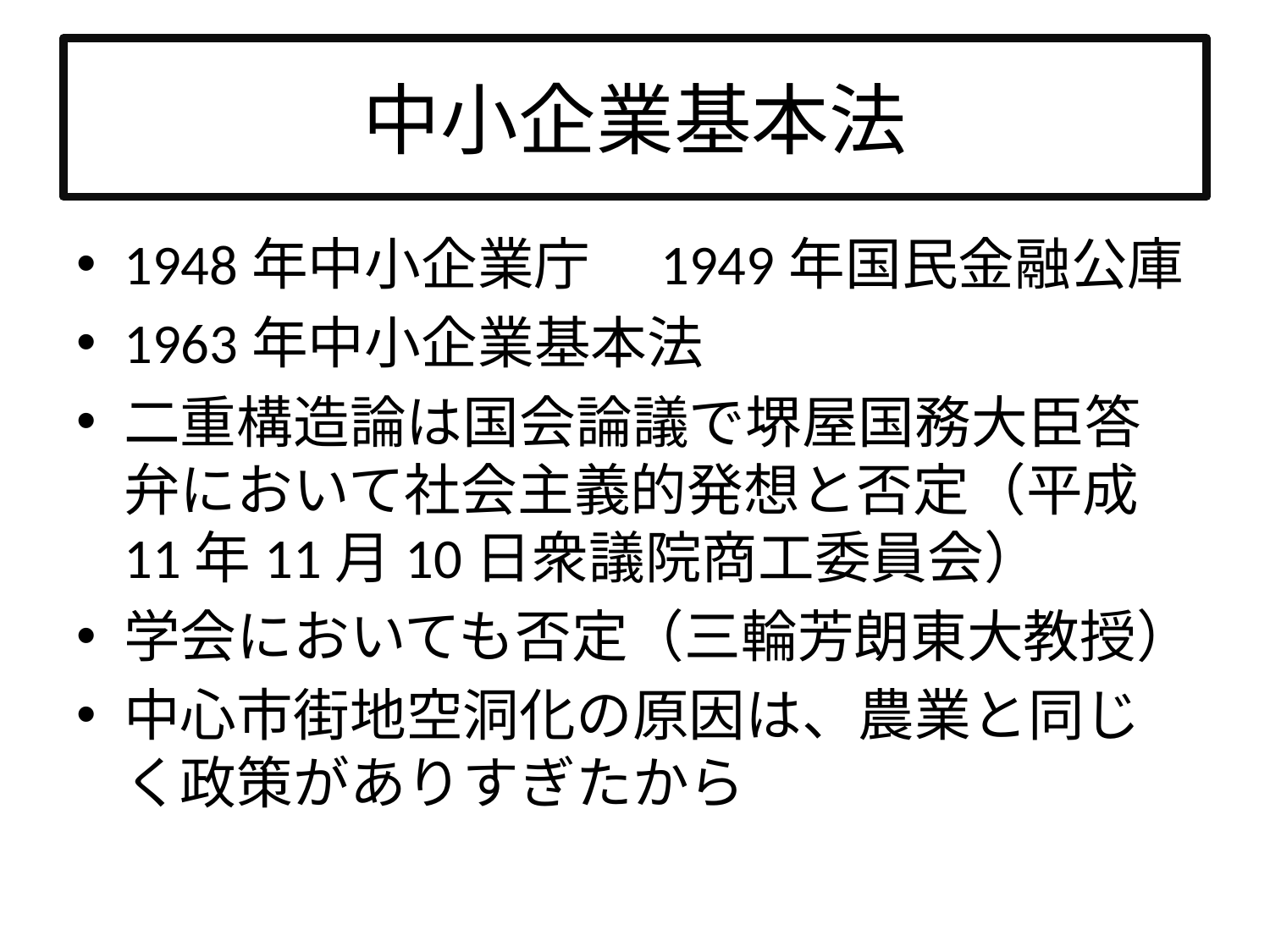

# 中小企業基本法
1948年中小企業庁　1949年国民金融公庫
1963年中小企業基本法
二重構造論は国会論議で堺屋国務大臣答弁において社会主義的発想と否定（平成11年11月10日衆議院商工委員会）
学会においても否定（三輪芳朗東大教授）
中心市街地空洞化の原因は、農業と同じく政策がありすぎたから